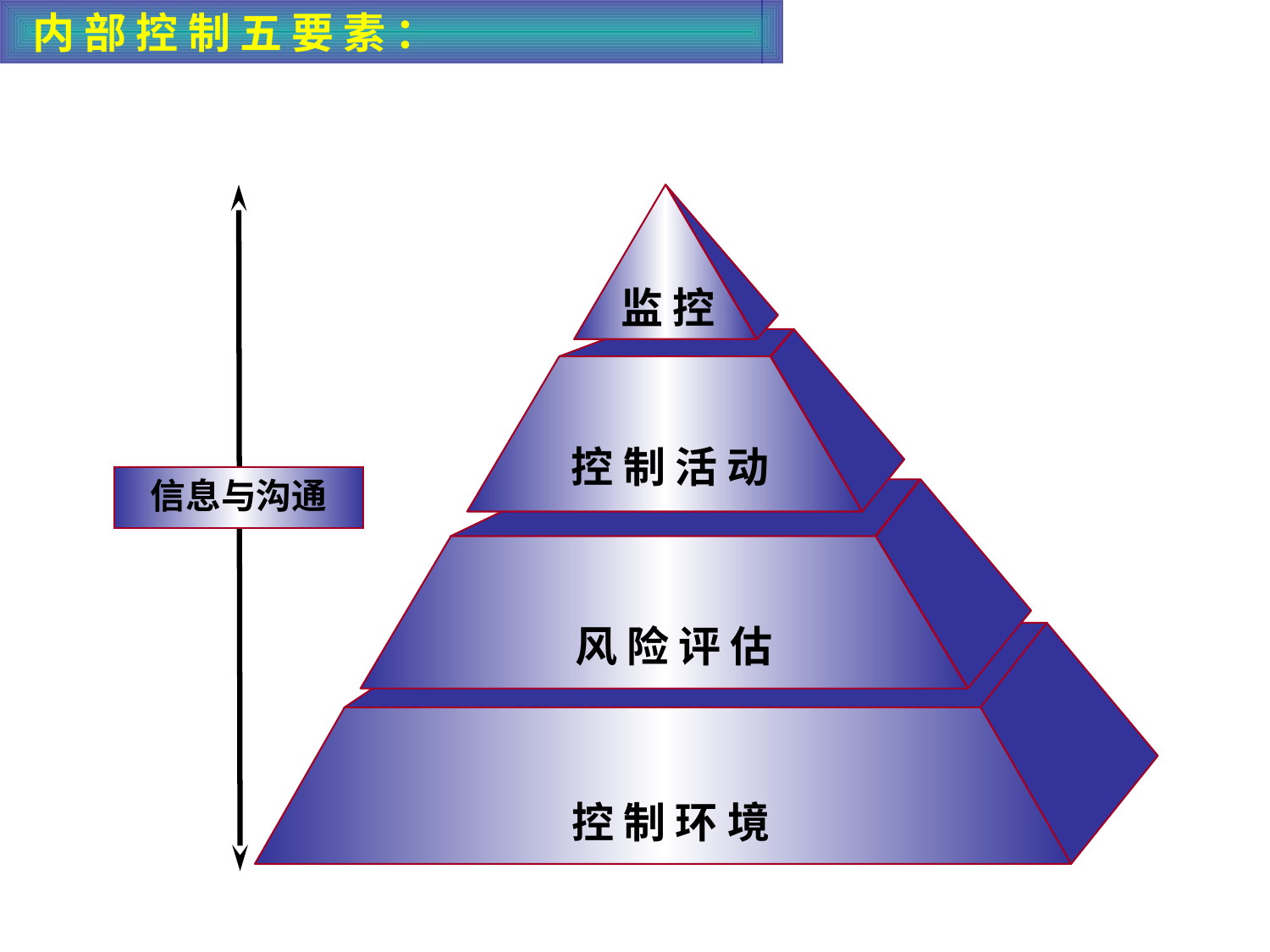

内 部 控 制 五 要 素 ：

监 控

控 制 活 动
信息与沟通

风 险 评 估

控 制 环 境